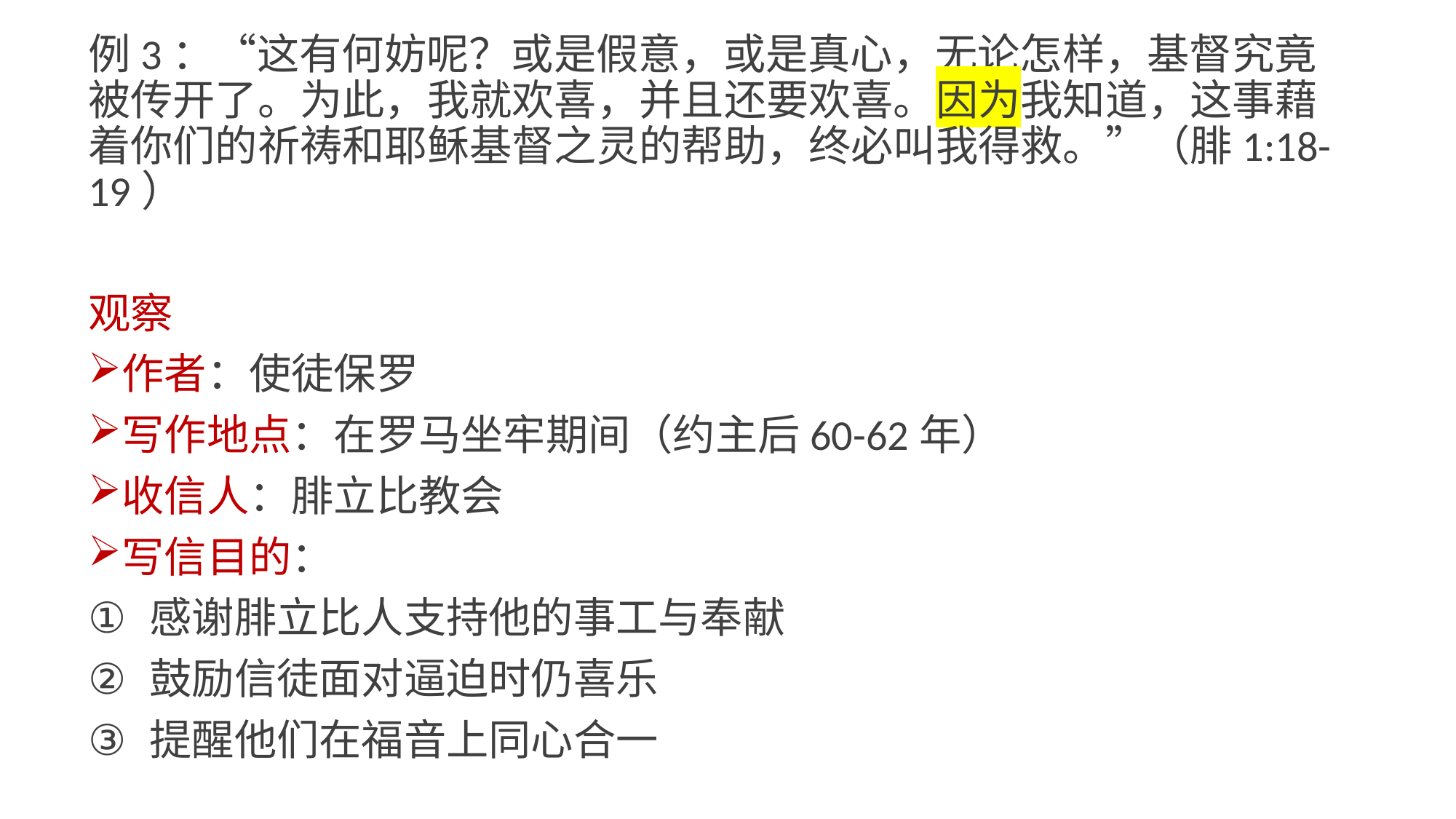

例3：“这有何妨呢？或是假意，或是真心，无论怎样，基督究竟被传开了。为此，我就欢喜，并且还要欢喜。因为我知道，这事藉着你们的祈祷和耶稣基督之灵的帮助，终必叫我得救。”（腓1:18-19）

观察
作者：使徒保罗
写作地点：在罗马坐牢期间（约主后60-62年）
收信人：腓立比教会
写信目的：
感谢腓立比人支持他的事工与奉献
鼓励信徒面对逼迫时仍喜乐
提醒他们在福音上同心合一